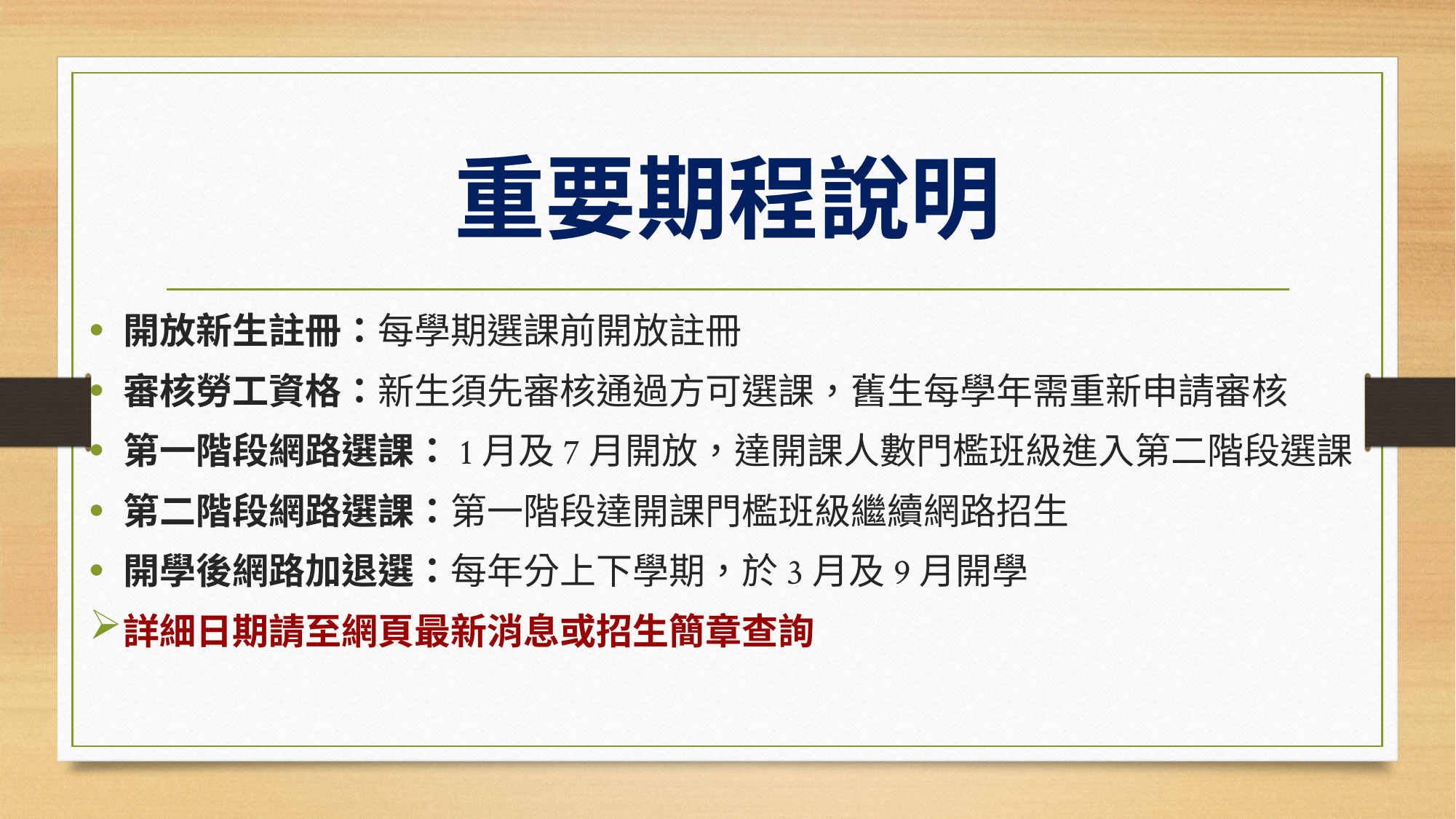

# 重要期程說明

開放新生註冊：每學期選課前開放註冊
審核勞工資格：新生須先審核通過方可選課，舊生每學年需重新申請審核
第一階段網路選課：1月及7月開放，達開課人數門檻班級進入第二階段選課
第二階段網路選課：第一階段達開課門檻班級繼續網路招生
開學後網路加退選：每年分上下學期，於3月及9月開學
詳細日期請至網頁最新消息或招生簡章查詢